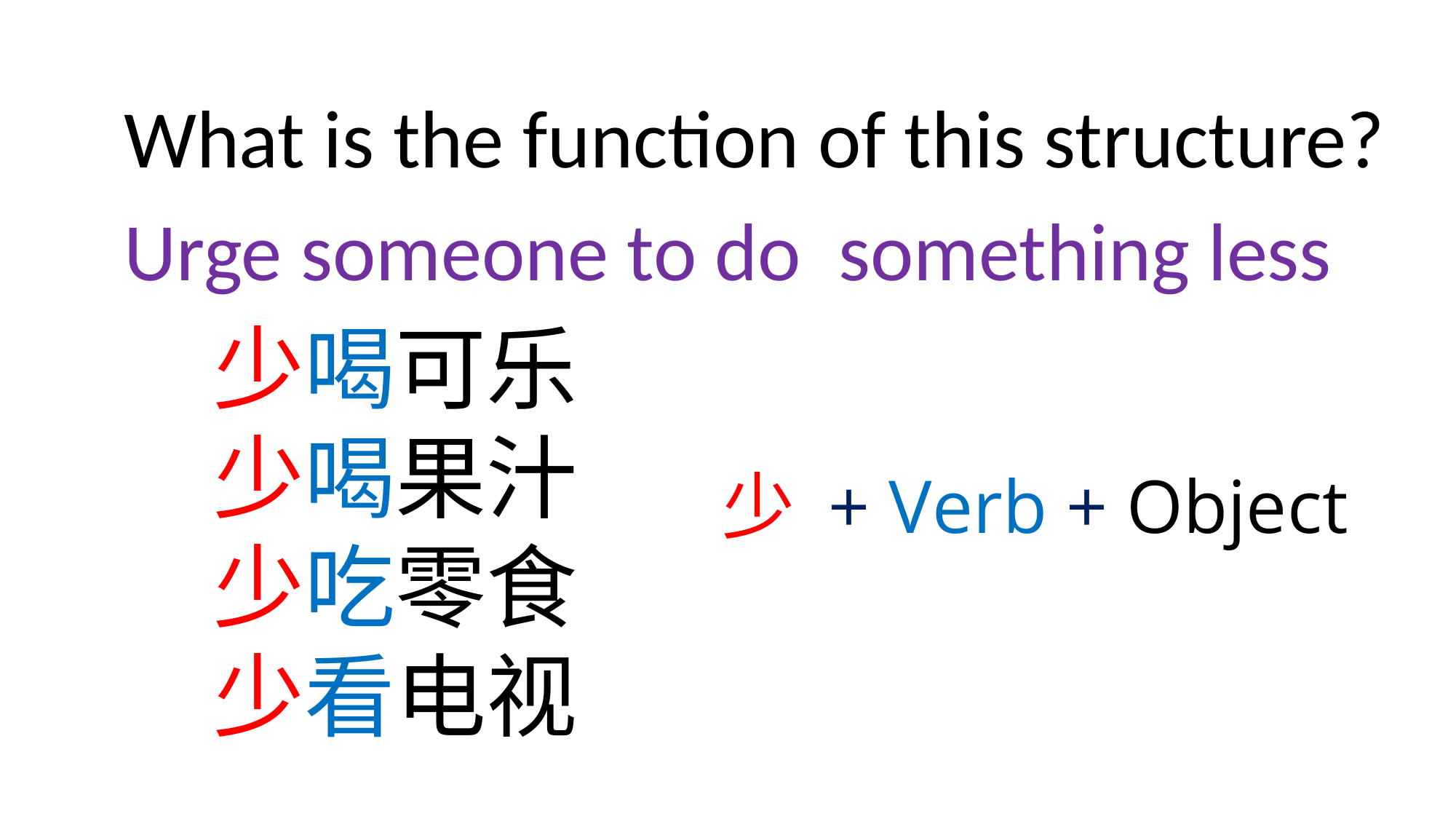

What is the function of this structure?
Urge someone to do  something less
少喝可乐
少喝果汁
少吃零食
少看电视
少 + Verb + Object